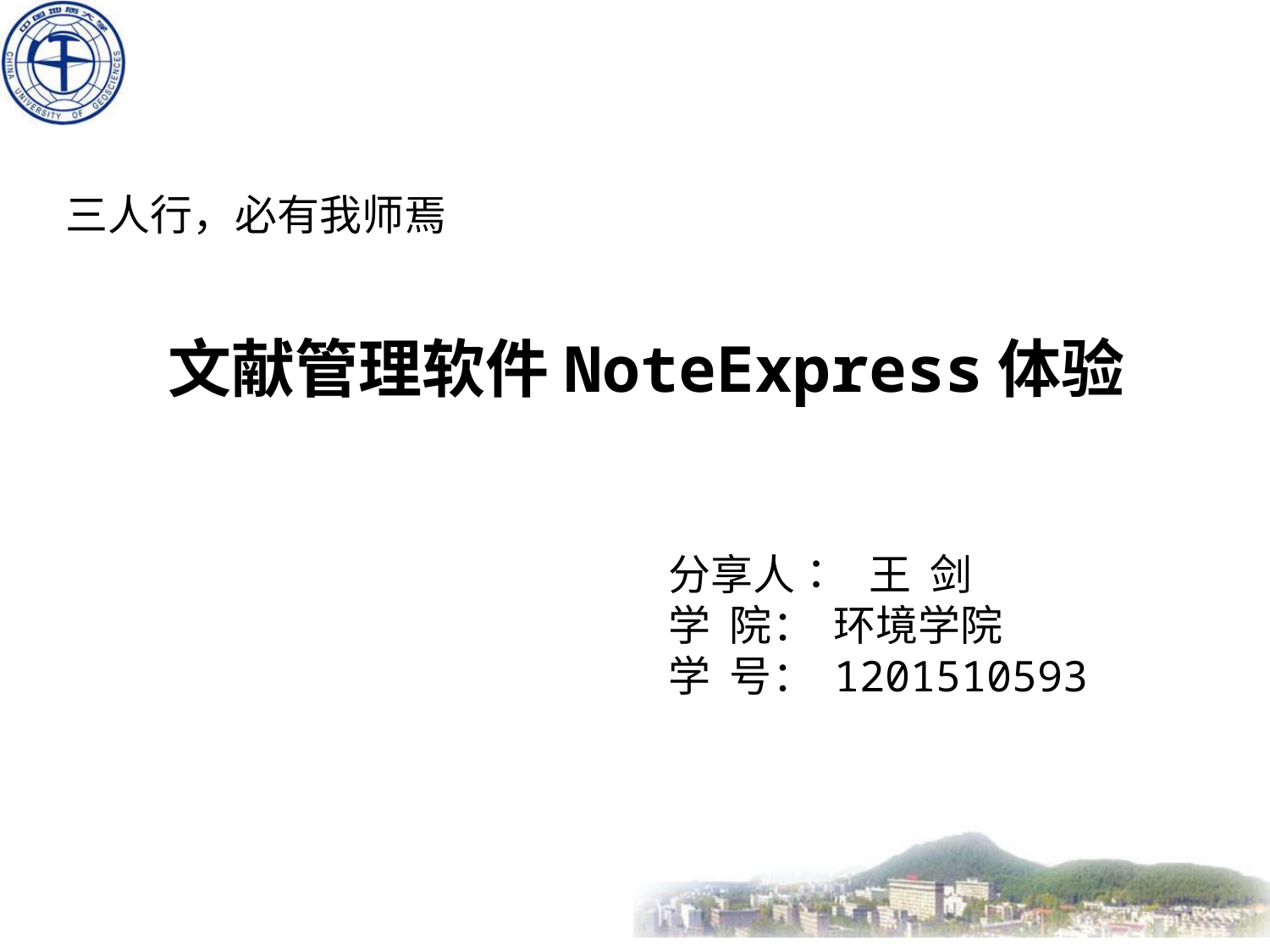

三人行，必有我师焉
  文献管理软件NoteExpress体验
分享人：   王  剑
学  院：  环境学院
学  号： 1201510593